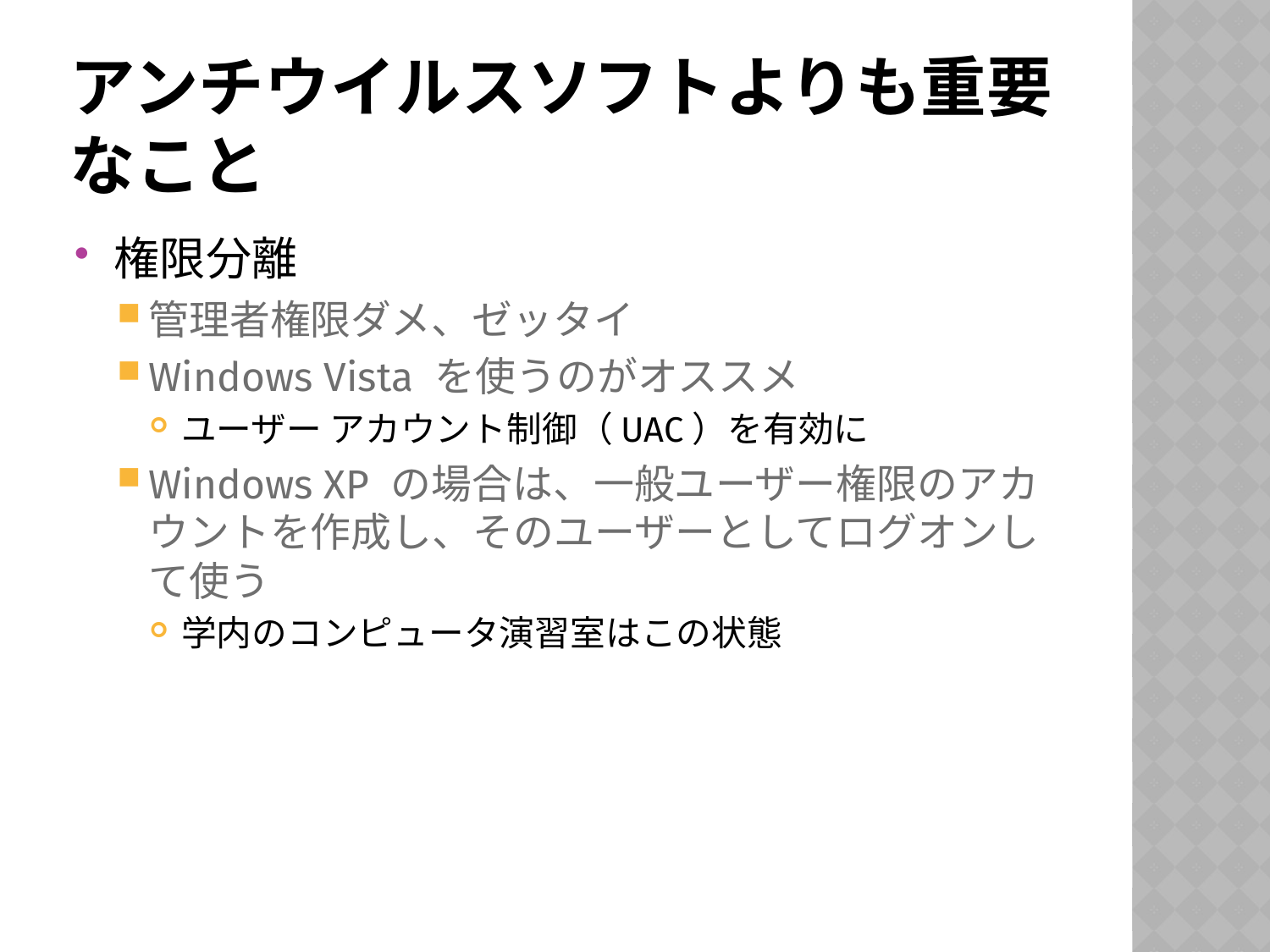

# アンチウイルスソフトよりも重要なこと
権限分離
管理者権限ダメ、ゼッタイ
Windows Vista を使うのがオススメ
ユーザー アカウント制御（UAC）を有効に
Windows XP の場合は、一般ユーザー権限のアカウントを作成し、そのユーザーとしてログオンして使う
学内のコンピュータ演習室はこの状態